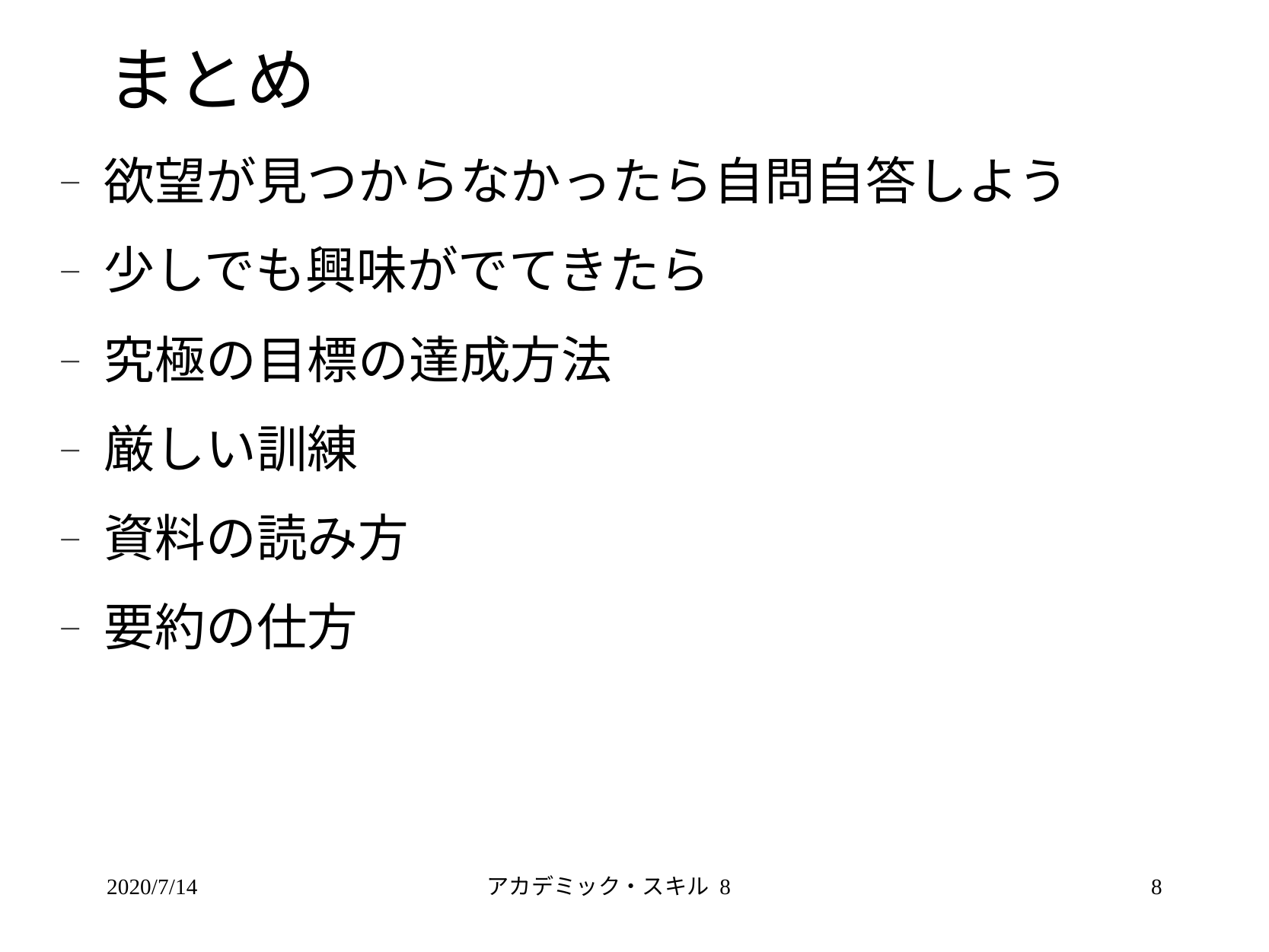

# まとめ
欲望が見つからなかったら自問自答しよう
少しでも興味がでてきたら
究極の目標の達成方法
厳しい訓練
資料の読み方
要約の仕方
2020/7/14
アカデミック・スキル 8
8